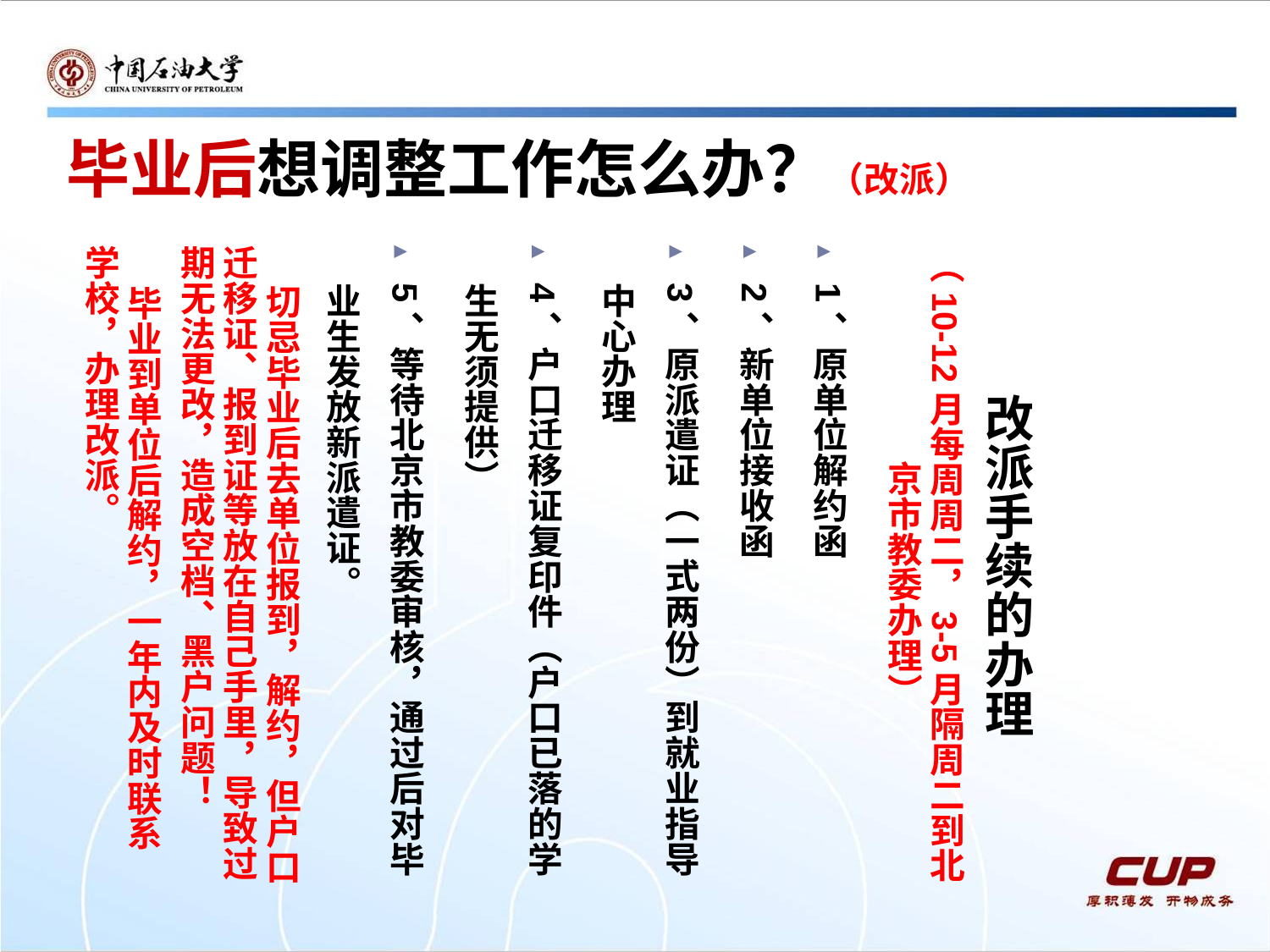

# 毕业后想调整工作怎么办？（改派）
改派手续的办理
（10-12月每周周二，3-5月隔周二到北京市教委办理）
1、原单位解约函
2、新单位接收函
3、原派遣证（一式两份）到就业指导中心办理
4、户口迁移证复印件（户口已落的学生无须提供）
5、等待北京市教委审核，通过后对毕业生发放新派遣证。
   切忌毕业后去单位报到，解约，但户口迁移证、报到证等放在自己手里，导致过期无法更改，造成空档、黑户问题！
    毕业到单位后解约，一年内及时联系学校，办理改派。